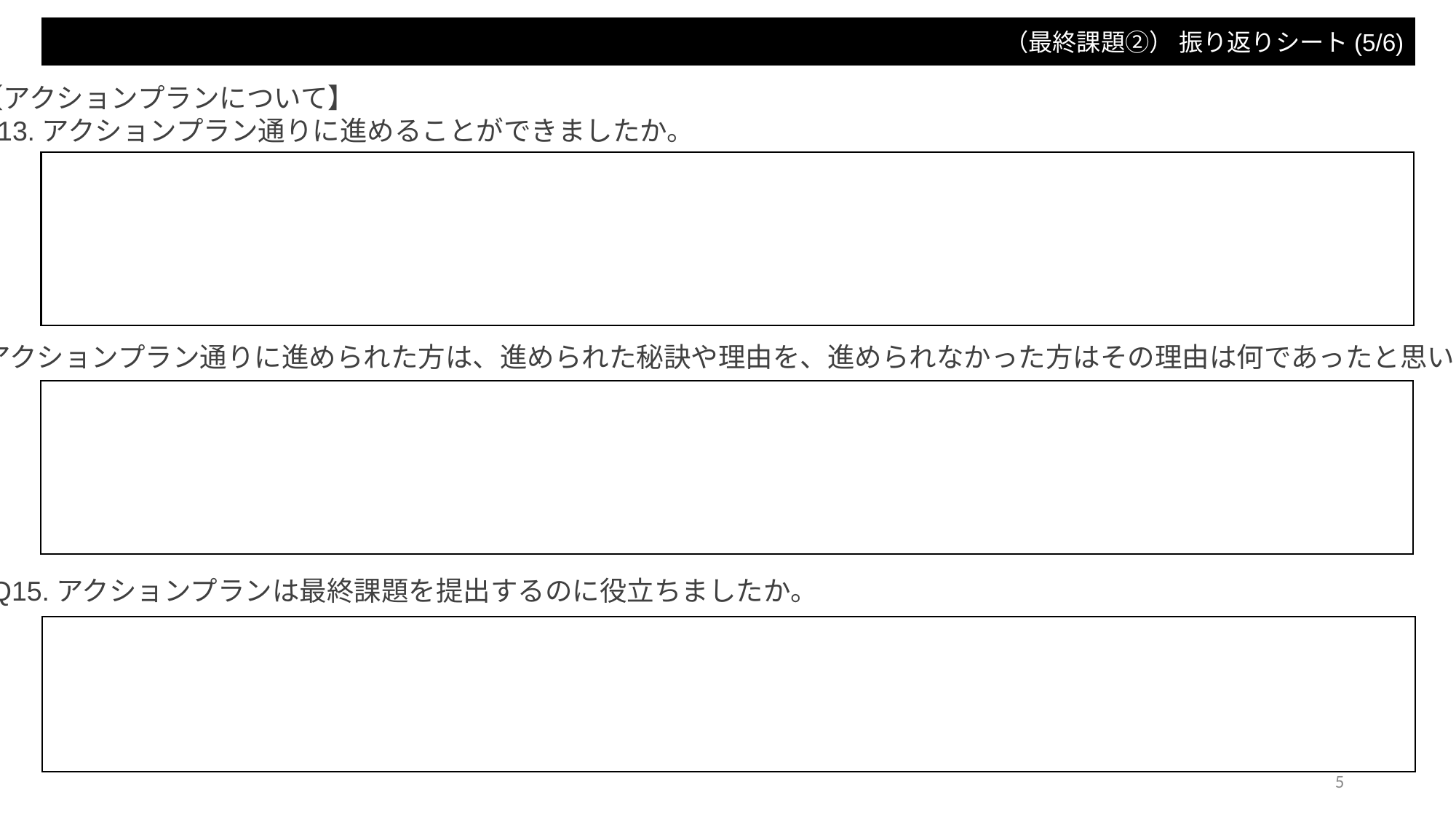

（最終課題②） 振り返りシート(5/6)
【アクションプランについて】
Q13.アクションプラン通りに進めることができましたか。

Q14.アクションプラン通りに進められた方は、進められた秘訣や理由を、進められなかった方はその理由は何であったと思いますか。

Q15.アクションプランは最終課題を提出するのに役立ちましたか。

5